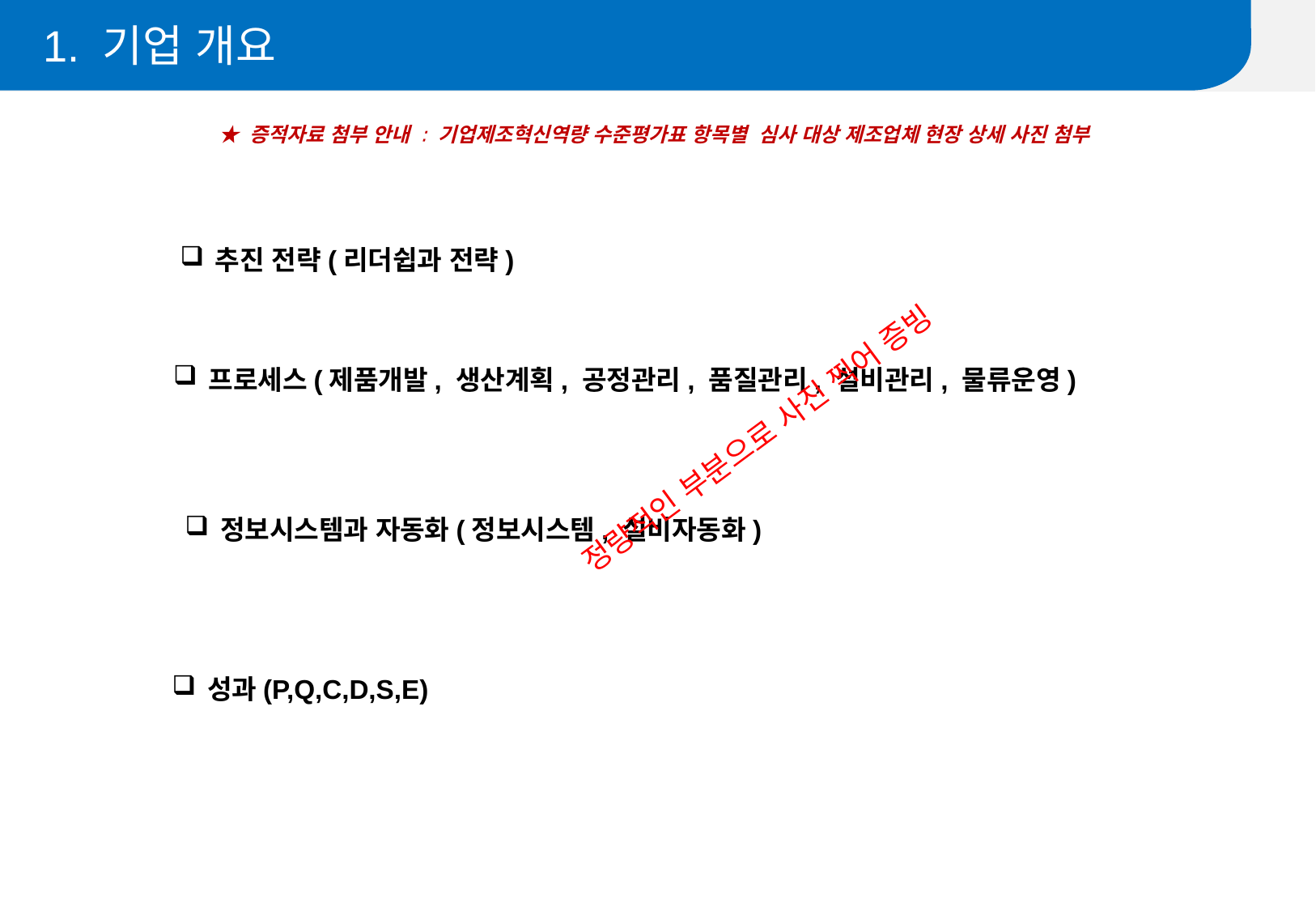

1. 기업 개요

★ 증적자료 첨부 안내 : 기업제조혁신역량 수준평가표 항목별  심사 대상 제조업체 현장 상세 사진 첨부
추진 전략(리더쉽과 전략)
프로세스(제품개발, 생산계획, 공정관리, 품질관리, 설비관리, 물류운영)
정량적인 부분으로 사진 찍어 증빙
정보시스템과 자동화(정보시스템, 설비자동화)
성과(P,Q,C,D,S,E)